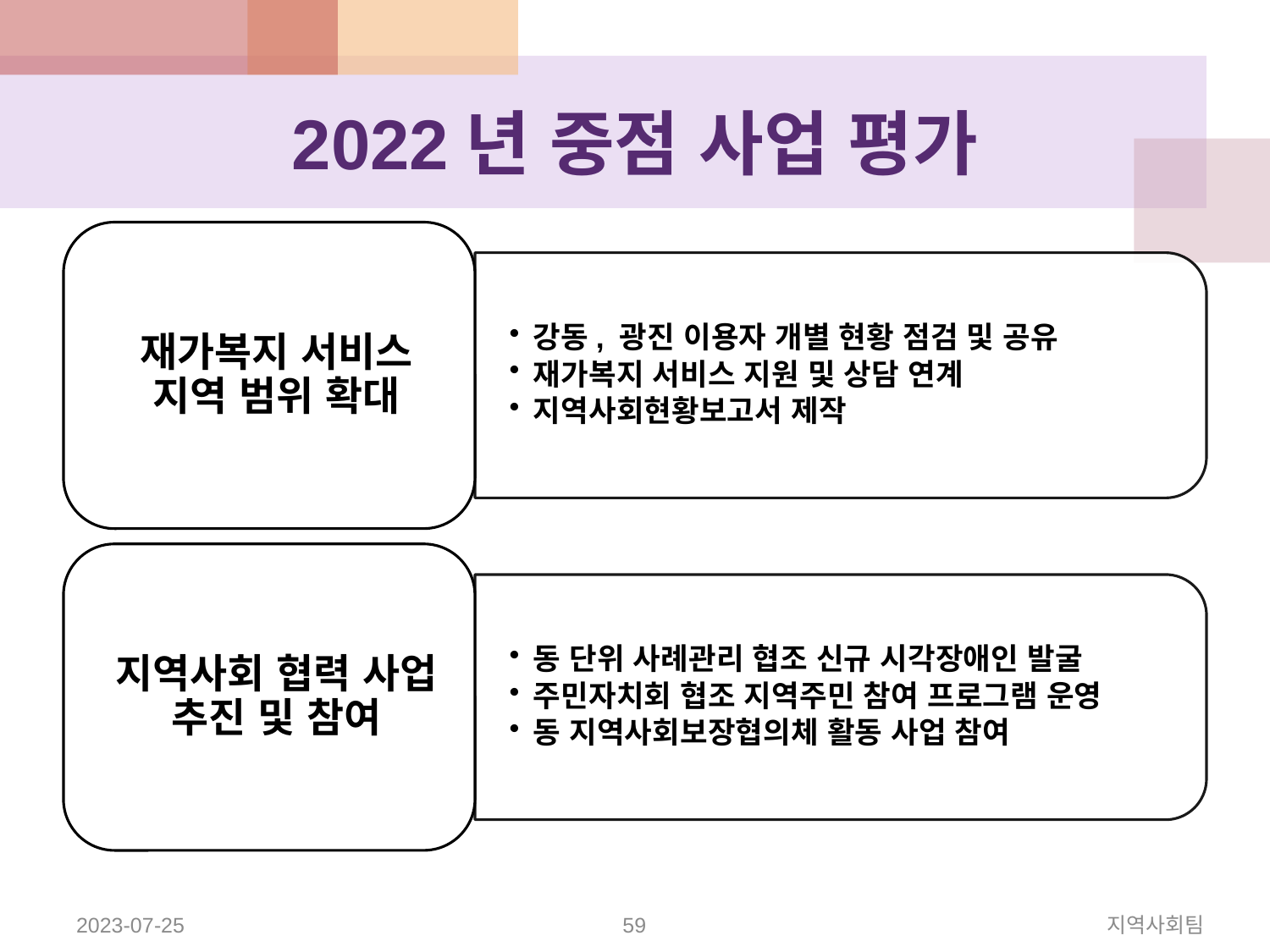

# 2022년 중점 사업 평가
강동, 광진 이용자 개별 현황 점검 및 공유
재가복지 서비스 지원 및 상담 연계
지역사회현황보고서 제작
재가복지 서비스
지역 범위 확대
동 단위 사례관리 협조 신규 시각장애인 발굴
주민자치회 협조 지역주민 참여 프로그램 운영
동 지역사회보장협의체 활동 사업 참여
지역사회 협력 사업
추진 및 참여
2023-07-25
59
지역사회팀